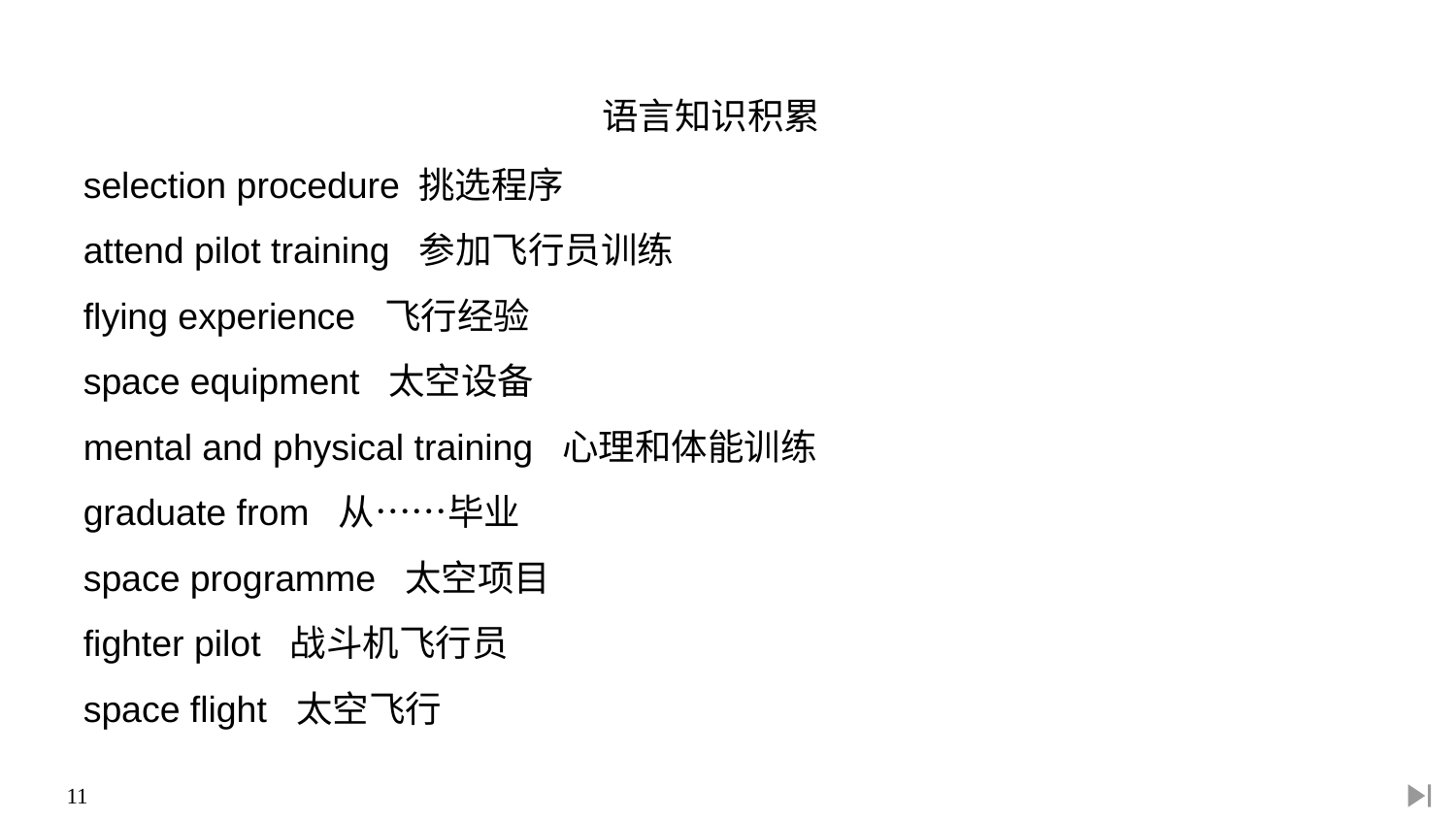

语言知识积累
selection procedure 挑选程序
attend pilot training  参加飞行员训练
flying experience  飞行经验
space equipment  太空设备
mental and physical training  心理和体能训练
graduate from  从……毕业
space programme  太空项目
fighter pilot  战斗机飞行员
space flight  太空飞行